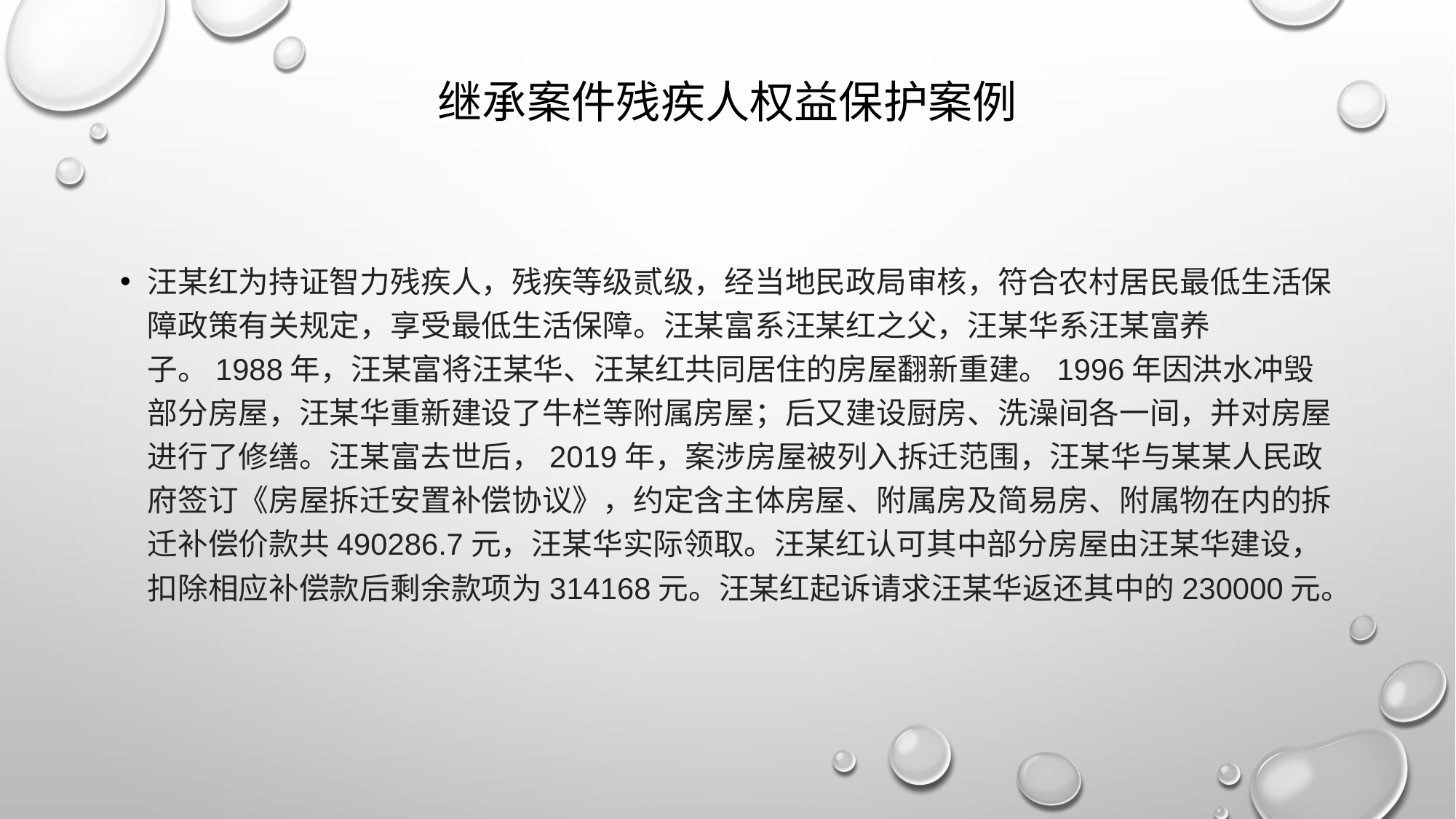

# 继承案件残疾人权益保护案例
汪某红为持证智力残疾人，残疾等级贰级，经当地民政局审核，符合农村居民最低生活保障政策有关规定，享受最低生活保障。汪某富系汪某红之父，汪某华系汪某富养子。1988年，汪某富将汪某华、汪某红共同居住的房屋翻新重建。1996年因洪水冲毁部分房屋，汪某华重新建设了牛栏等附属房屋；后又建设厨房、洗澡间各一间，并对房屋进行了修缮。汪某富去世后，2019年，案涉房屋被列入拆迁范围，汪某华与某某人民政府签订《房屋拆迁安置补偿协议》，约定含主体房屋、附属房及简易房、附属物在内的拆迁补偿价款共490286.7元，汪某华实际领取。汪某红认可其中部分房屋由汪某华建设，扣除相应补偿款后剩余款项为314168元。汪某红起诉请求汪某华返还其中的230000元。